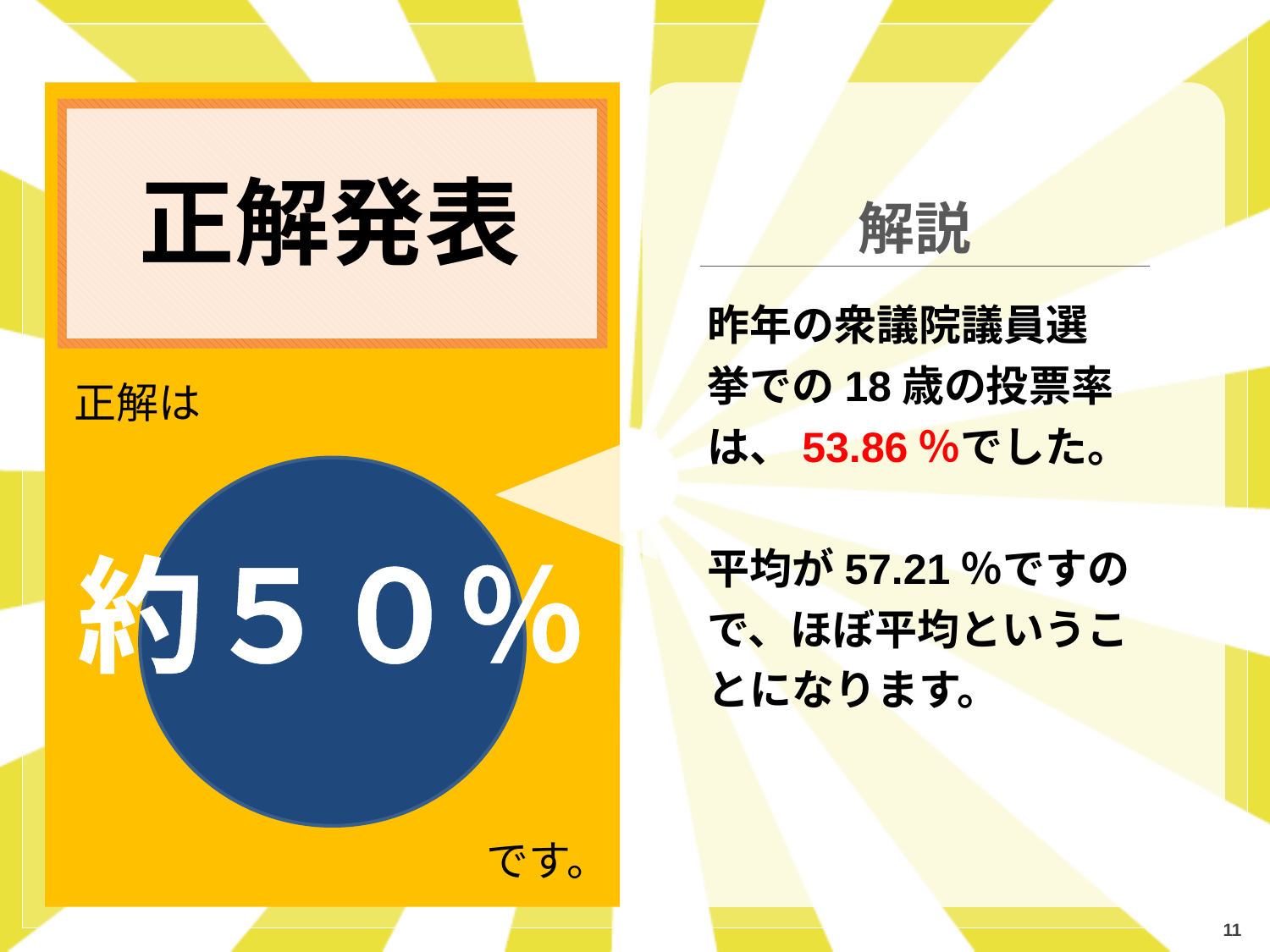

正解発表
解説
昨年の衆議院議員選挙での18歳の投票率は、53.86％でした。

平均が57.21％ですので、ほぼ平均ということになります。
正解は

約５０％
です。
11